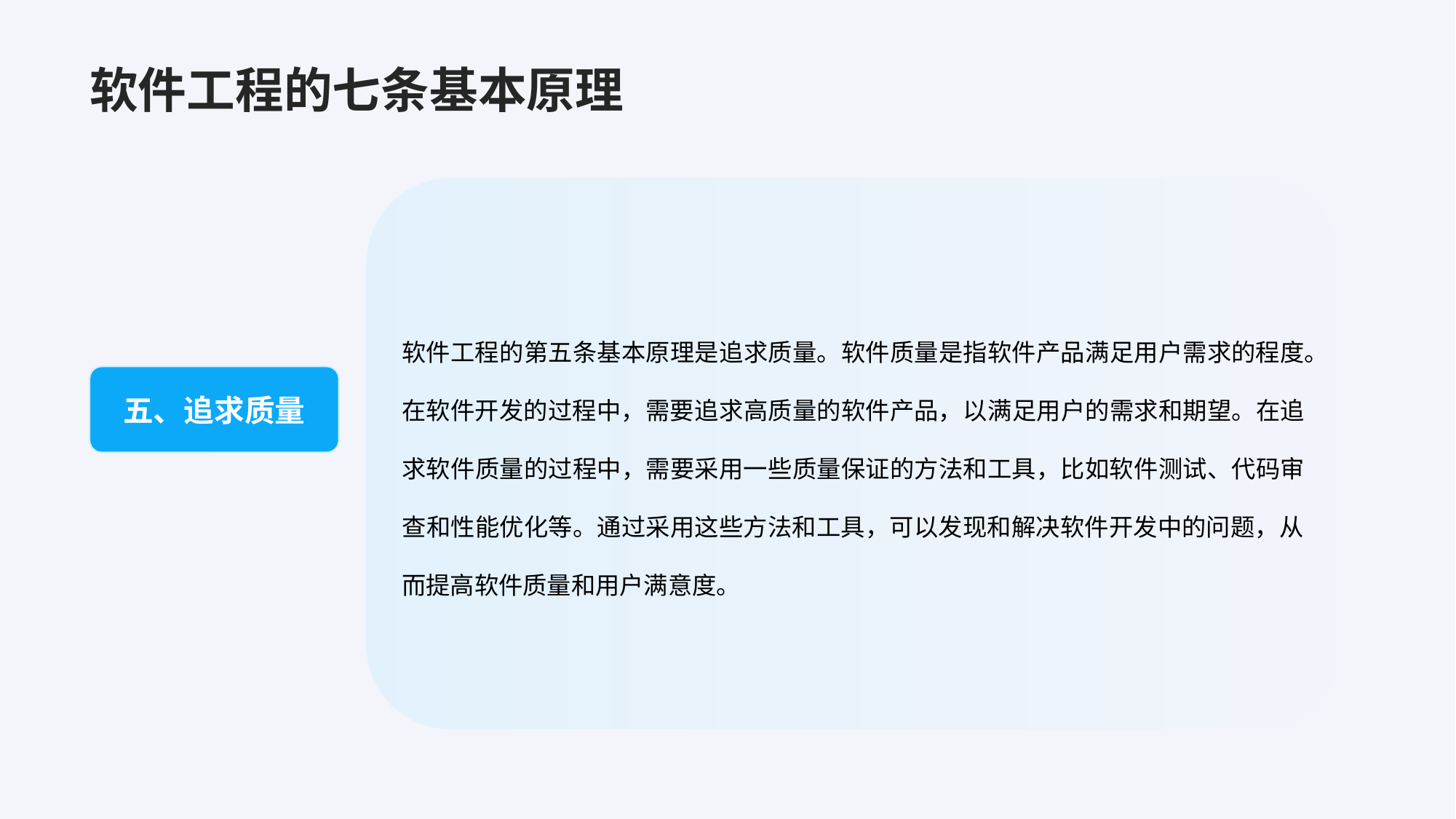

# 软件工程的七条基本原理
软件工程的第五条基本原理是追求质量。软件质量是指软件产品满足用户需求的程度。在软件开发的过程中，需要追求高质量的软件产品，以满足用户的需求和期望。在追求软件质量的过程中，需要采用一些质量保证的方法和工具，比如软件测试、代码审查和性能优化等。通过采用这些方法和工具，可以发现和解决软件开发中的问题，从而提高软件质量和用户满意度。

五、追求质量